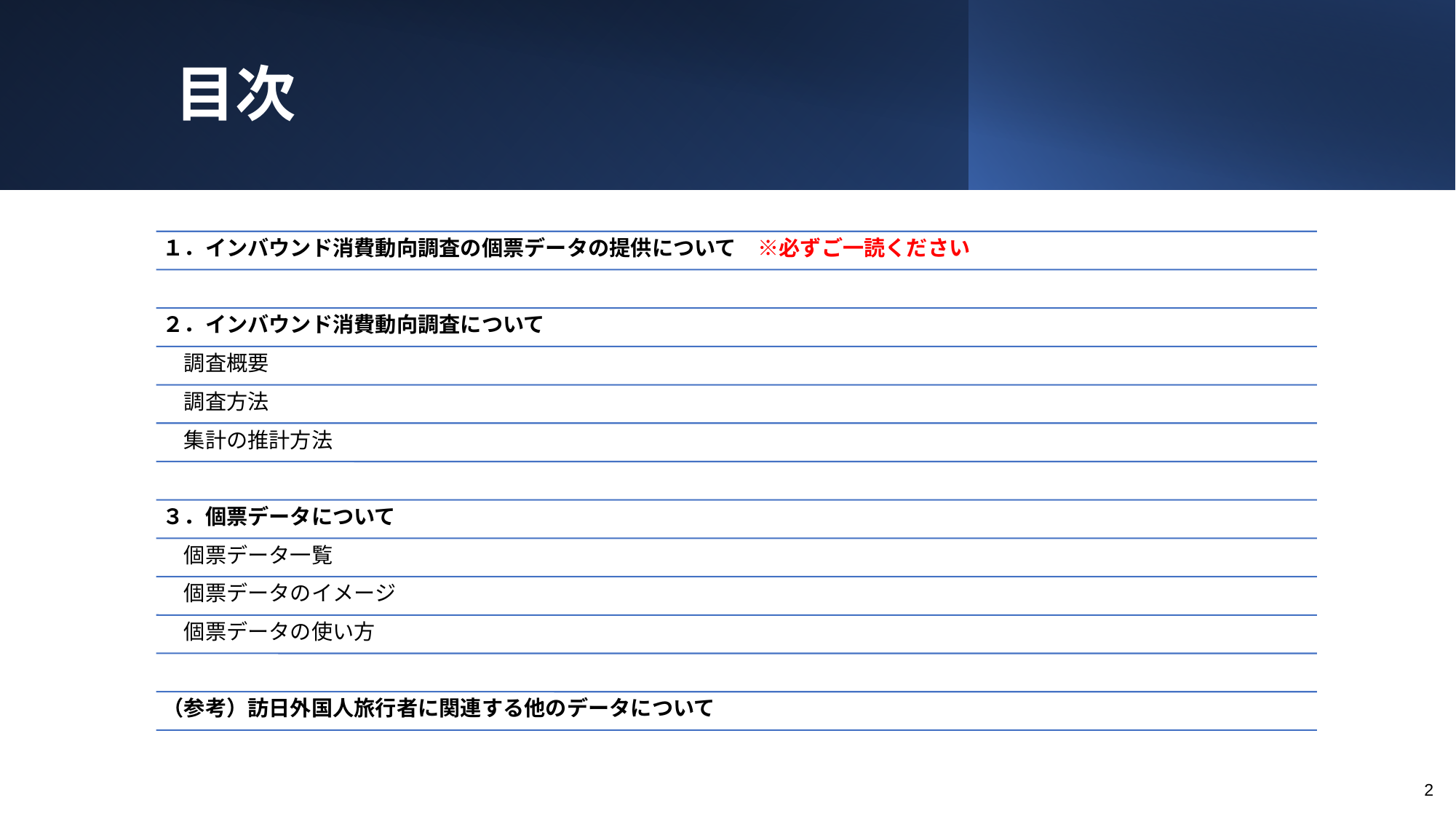

目次
１．インバウンド消費動向調査の個票データの提供について　※必ずご一読ください

２．インバウンド消費動向調査について
　調査概要
　調査方法
　集計の推計方法

３．個票データについて
　個票データ一覧
　個票データのイメージ
　個票データの使い方

（参考）訪日外国人旅行者に関連する他のデータについて

2